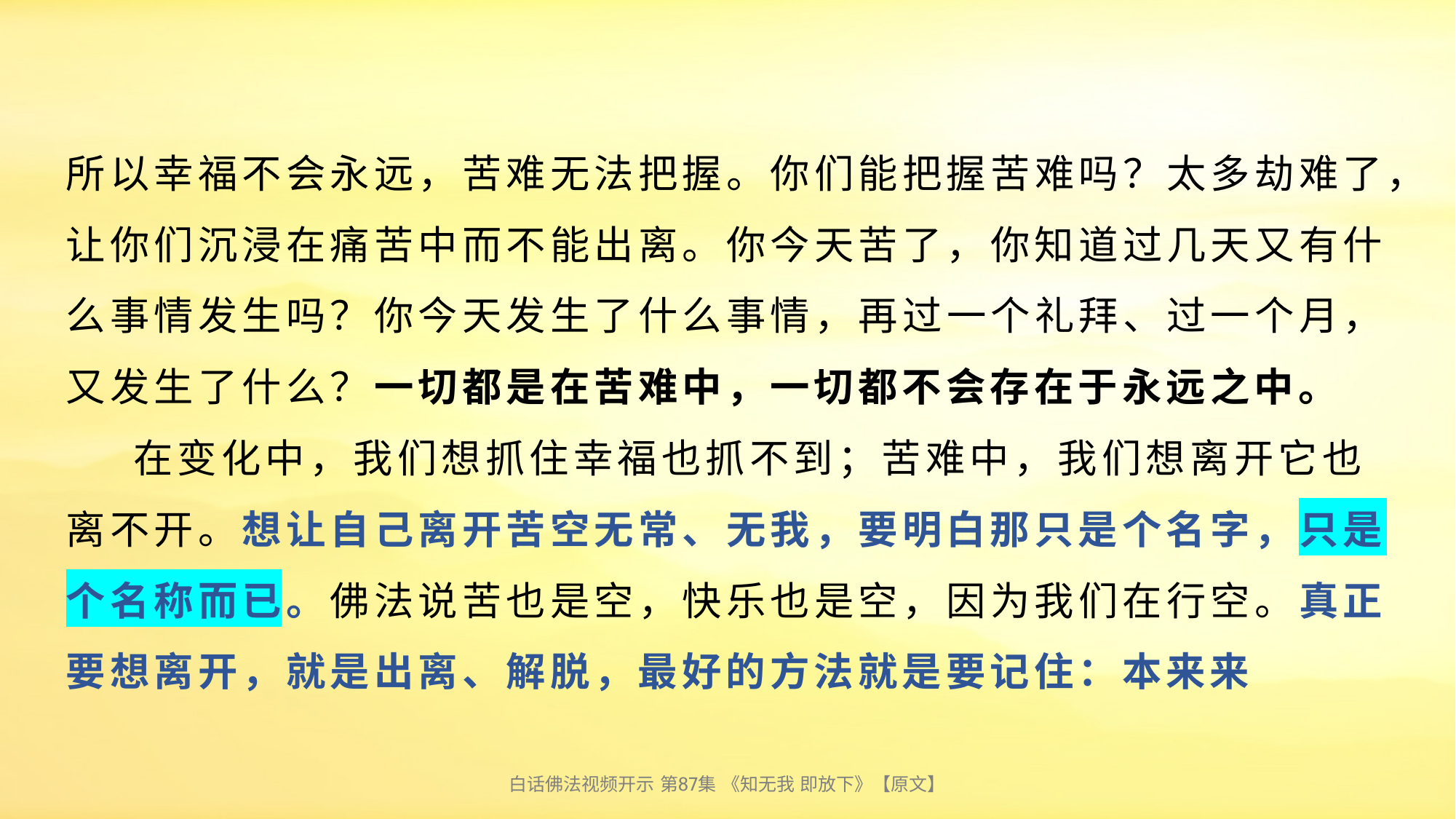

# 所以幸福不会永远，苦难无法把握。你们能把握苦难吗？太多劫难了，让你们沉浸在痛苦中而不能出离。你今天苦了，你知道过几天又有什么事情发生吗？你今天发生了什么事情，再过一个礼拜、过一个月，又发生了什么？一切都是在苦难中，一切都不会存在于永远之中。 在变化中，我们想抓住幸福也抓不到；苦难中，我们想离开它也离不开。想让自己离开苦空无常、无我，要明白那只是个名字，只是个名称而已。佛法说苦也是空，快乐也是空，因为我们在行空。真正要想离开，就是出离、解脱，最好的方法就是要记住：本来来
白话佛法视频开示 第87集 《知无我 即放下》【原文】